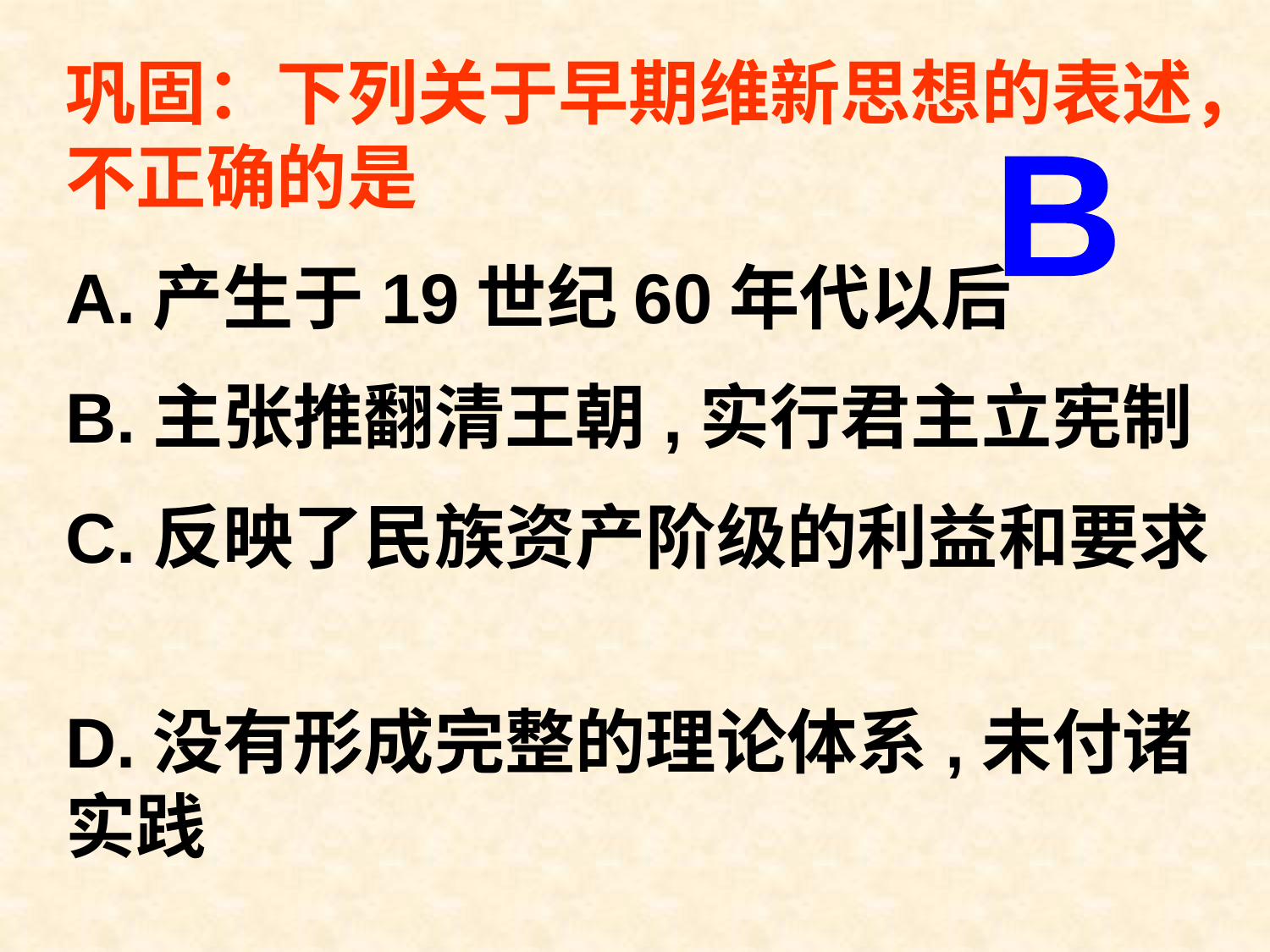

巩固：下列关于早期维新思想的表述，不正确的是
A.产生于19世纪60年代以后
B.主张推翻清王朝,实行君主立宪制
C.反映了民族资产阶级的利益和要求
D.没有形成完整的理论体系,未付诸实践
B